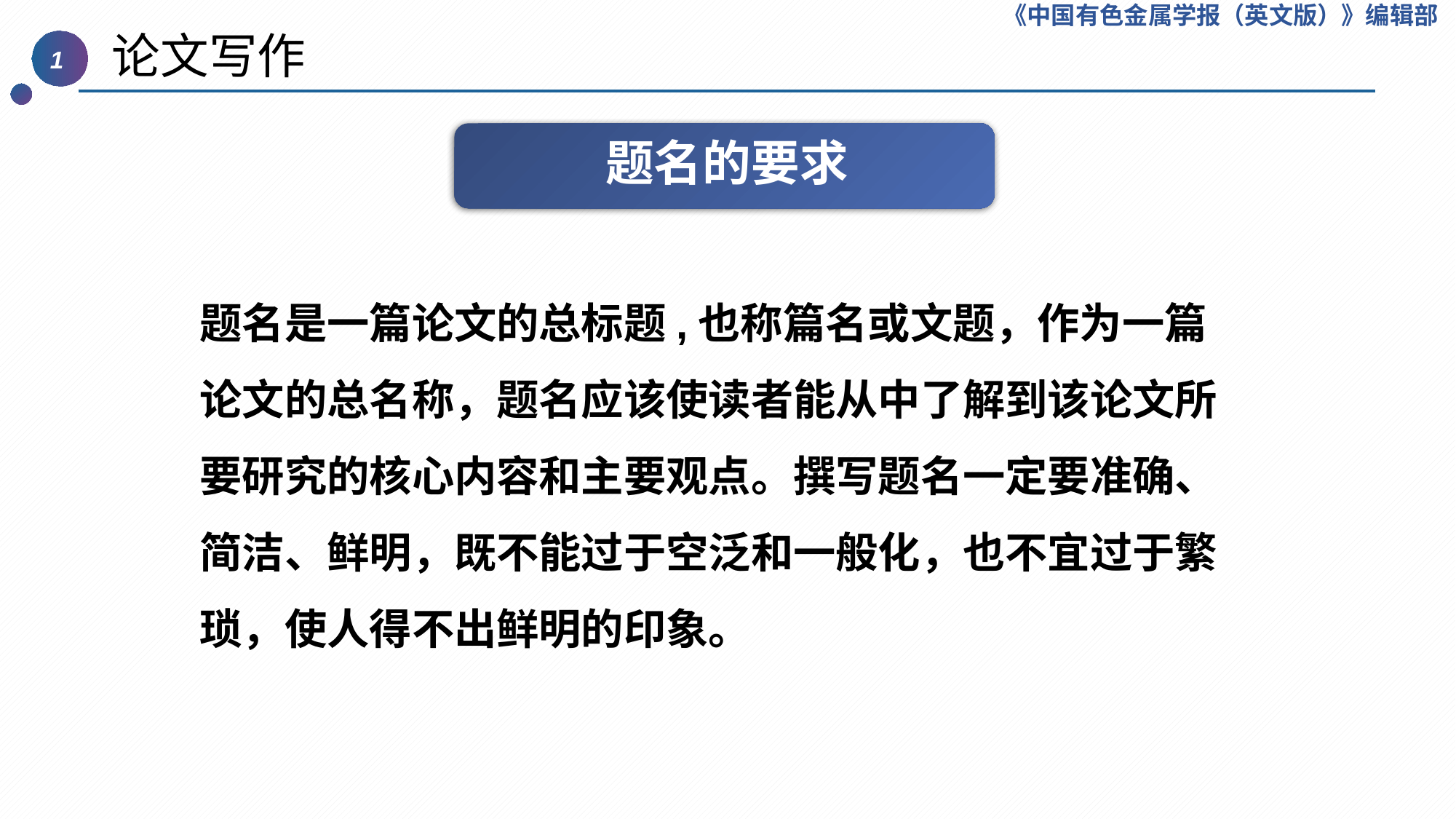

《中国有色金属学报（英文版）》编辑部

      论文写作

1

题名的要求
题名是一篇论文的总标题,也称篇名或文题，作为一篇论文的总名称，题名应该使读者能从中了解到该论文所要研究的核心内容和主要观点。撰写题名一定要准确、简洁、鲜明，既不能过于空泛和一般化，也不宜过于繁琐，使人得不出鲜明的印象。